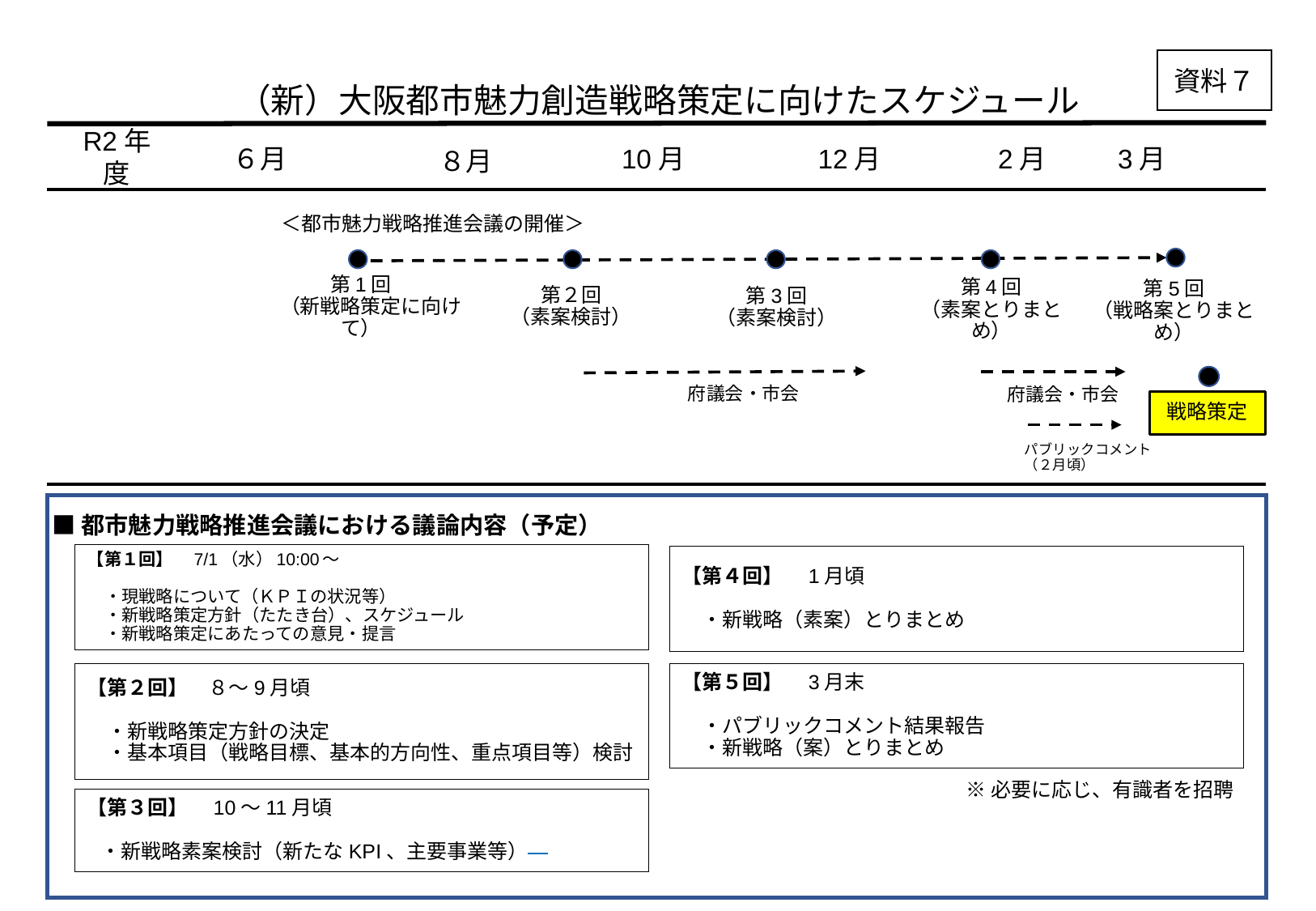

資料７
（新）大阪都市魅力創造戦略策定に向けたスケジュール
3月
2月
12月
R2年度
６月
10月
８月
＜都市魅力戦略推進会議の開催＞

第1回
　（新戦略策定に向けて）
第3回
（素案検討）
第２回
（素案検討）
第4回
（素案とりまとめ）
第5回
（戦略案とりまとめ）
　府議会・市会

　府議会・市会

戦略策定
パブリックコメント
（２月頃）

■都市魅力戦略推進会議における議論内容（予定）
【第１回】　7/1（水）10:00～

　・現戦略について（ＫＰＩの状況等）
　・新戦略策定方針（たたき台）、スケジュール
　・新戦略策定にあたっての意見・提言
【第４回】　1月頃

　・新戦略（素案）とりまとめ
【第５回】　3月末

　・パブリックコメント結果報告
　・新戦略（案）とりまとめ
【第２回】　８～9月頃

　・新戦略策定方針の決定
　・基本項目（戦略目標、基本的方向性、重点項目等）検討
※必要に応じ、有識者を招聘
【第３回】　10～11月頃

  ・新戦略素案検討（新たなKPI、主要事業等）